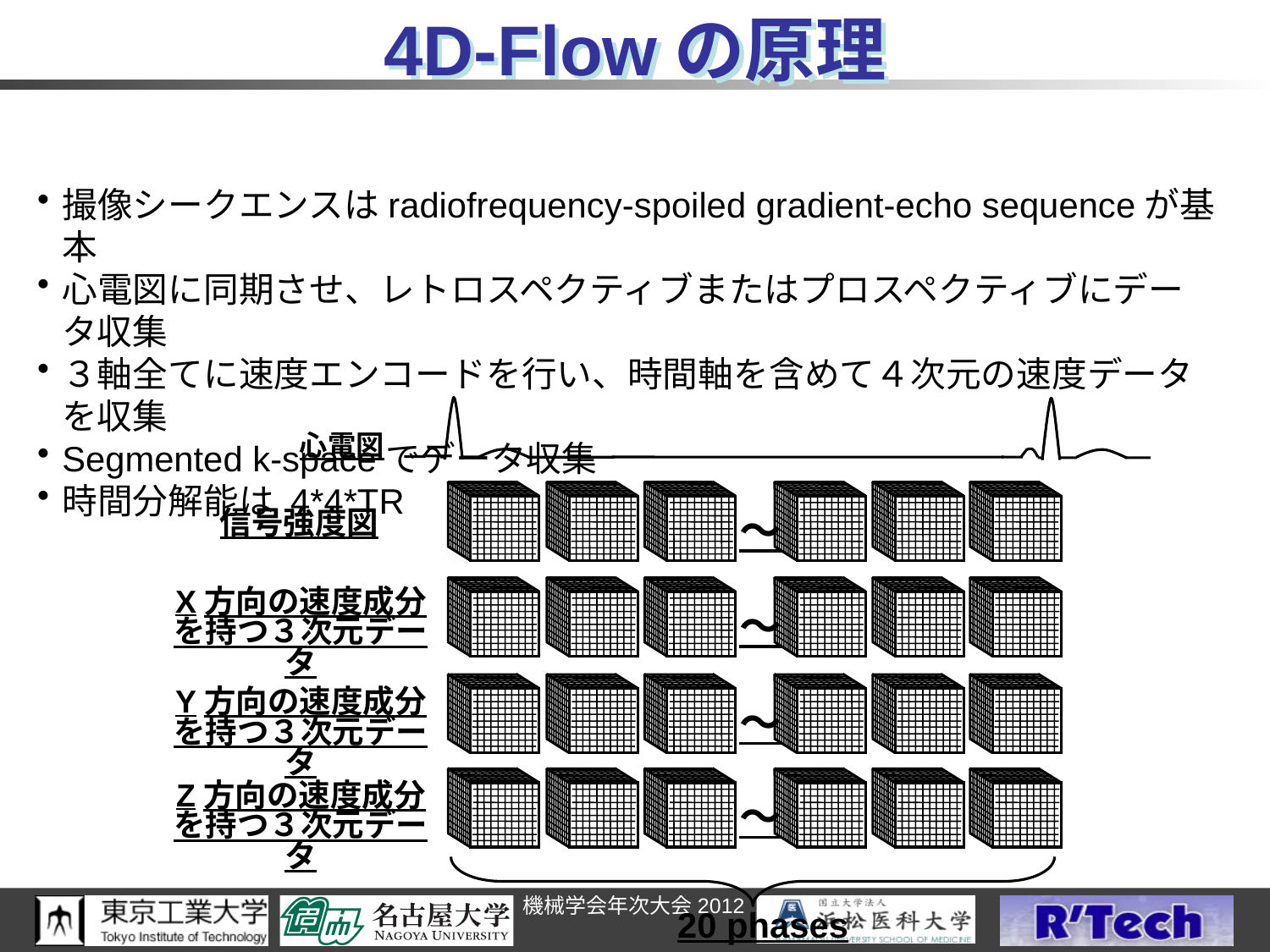

# 4D-Flowの原理

撮像シークエンスはradiofrequency-spoiled gradient-echo sequenceが基本
心電図に同期させ、レトロスペクティブまたはプロスペクティブにデータ収集
３軸全てに速度エンコードを行い、時間軸を含めて４次元の速度データを収集
Segmented k-spaceでデータ収集
時間分解能は 4*4*TR

心電図

～
信号強度図

～

X方向の速度成分を持つ３次元データ

～
Y方向の速度成分を持つ３次元データ

～
Z方向の速度成分を持つ３次元データ
20 phases